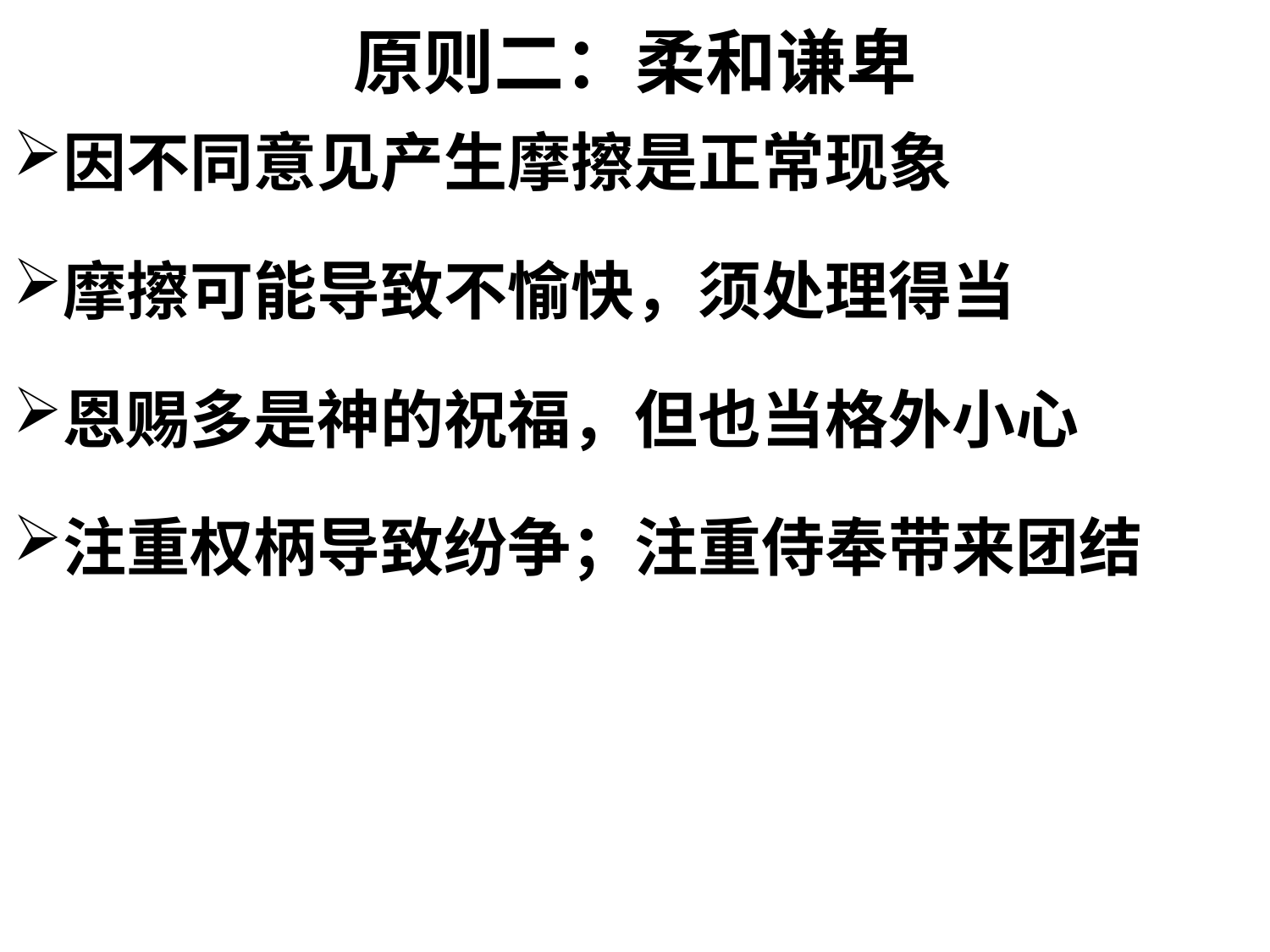

# 原则二：柔和谦卑
因不同意见产生摩擦是正常现象

摩擦可能导致不愉快，须处理得当

恩赐多是神的祝福，但也当格外小心

注重权柄导致纷争；注重侍奉带来团结